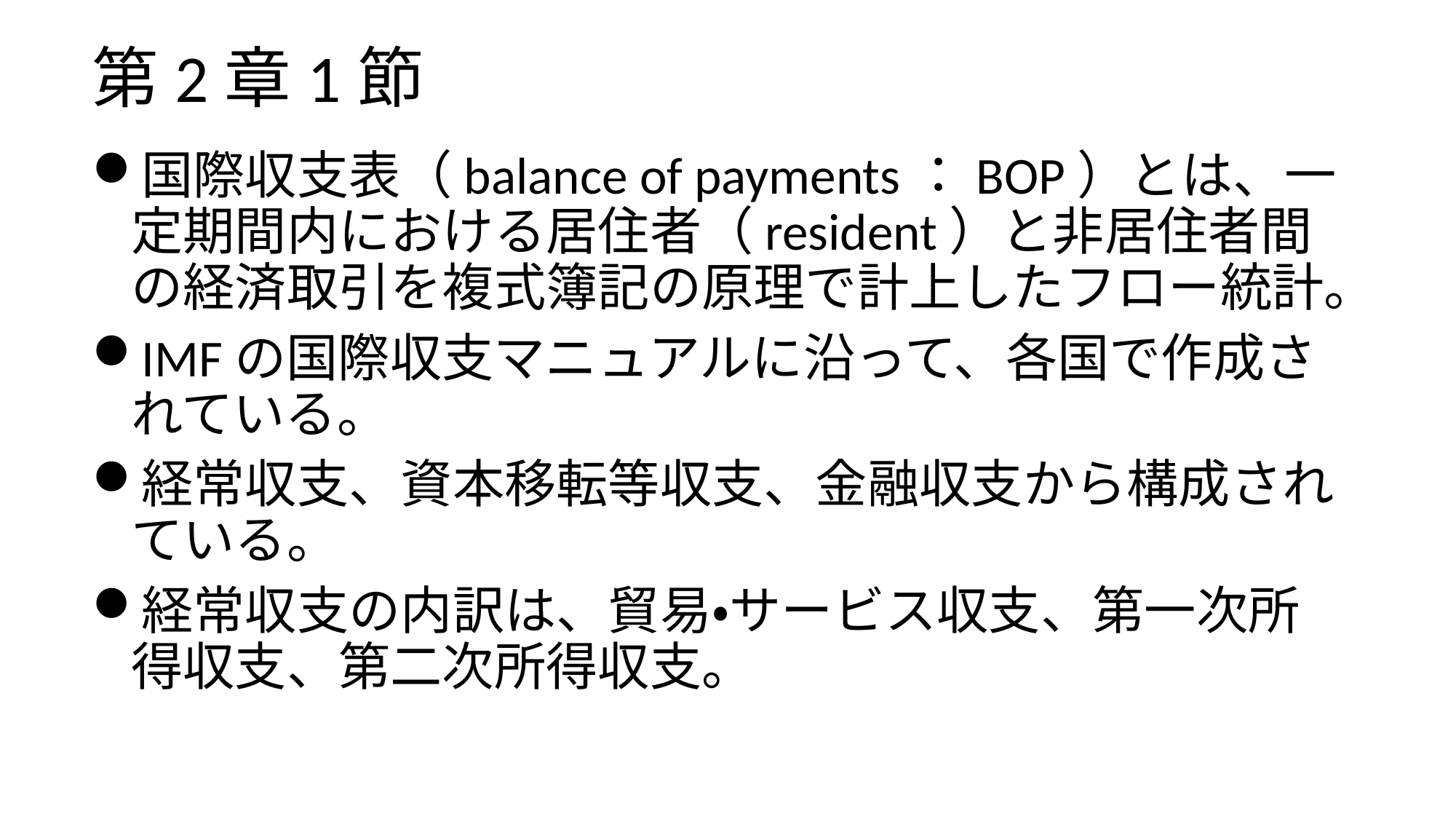

# 第2章1節
国際収支表（balance of payments：BOP）とは、一定期間内における居住者（resident）と非居住者間の経済取引を複式簿記の原理で計上したフロー統計。
IMFの国際収支マニュアルに沿って、各国で作成されている。
経常収支、資本移転等収支、金融収支から構成されている。
経常収支の内訳は、貿易・サービス収支、第一次所得収支、第二次所得収支。